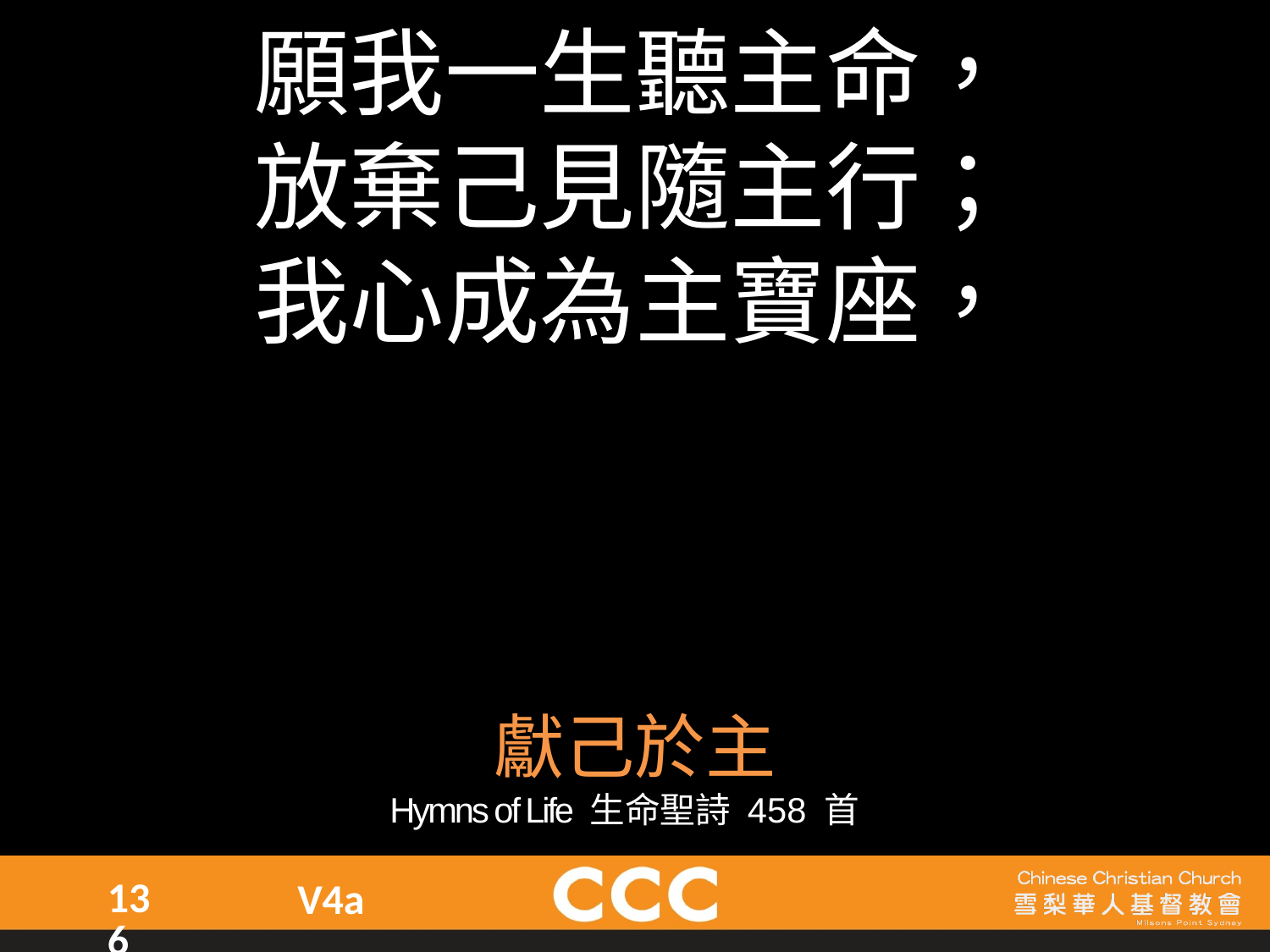

願我一生聽主命，
放棄己見隨主行；
我心成為主寶座，
獻己於主
Hymns of Life 生命聖詩 458 首
136
V4a